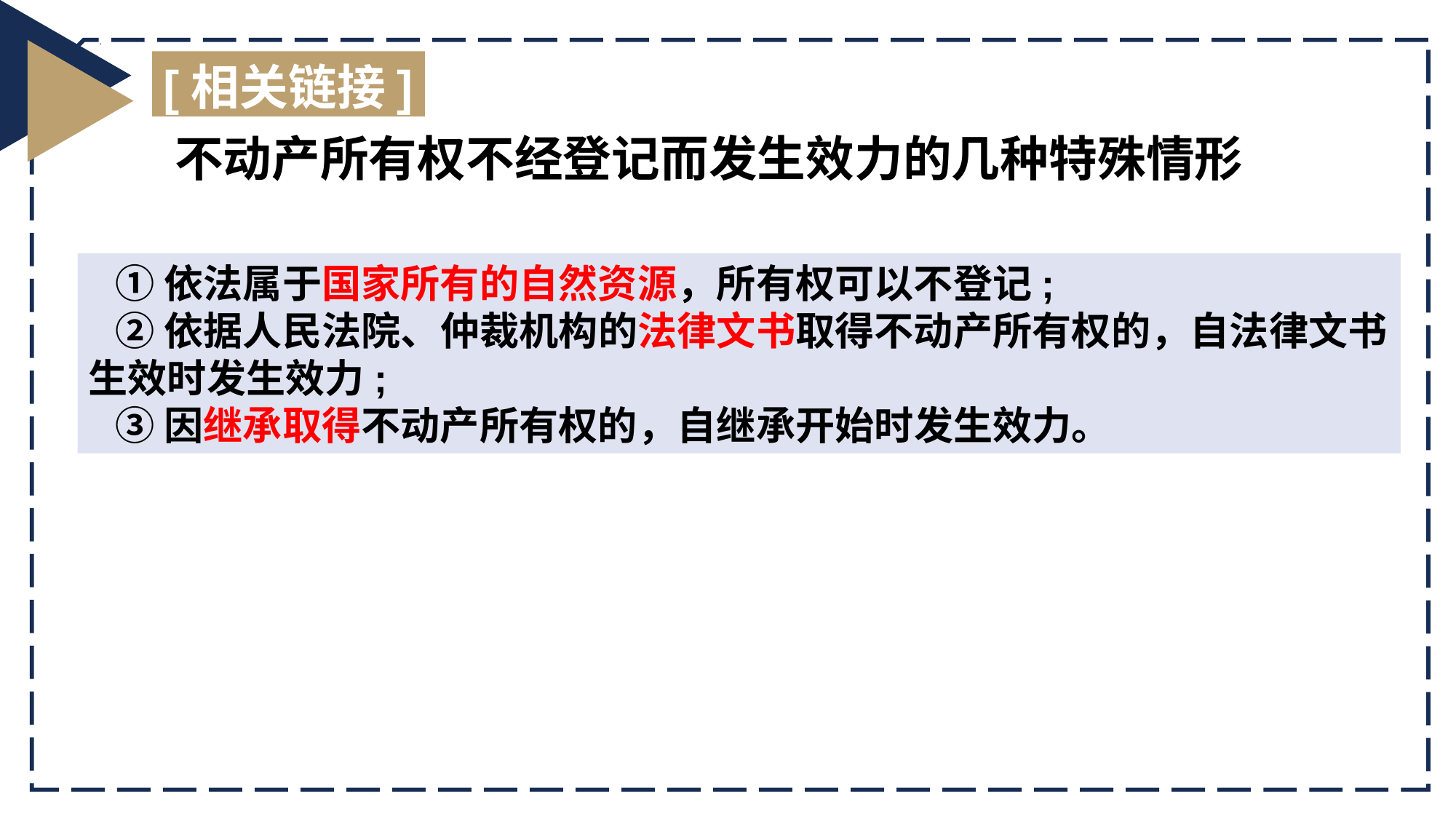

[相关链接]
不动产所有权不经登记而发生效力的几种特殊情形
   ①依法属于国家所有的自然资源，所有权可以不登记;
   ②依据人民法院、仲裁机构的法律文书取得不动产所有权的，自法律文书生效时发生效力;
   ③因继承取得不动产所有权的，自继承开始时发生效力。